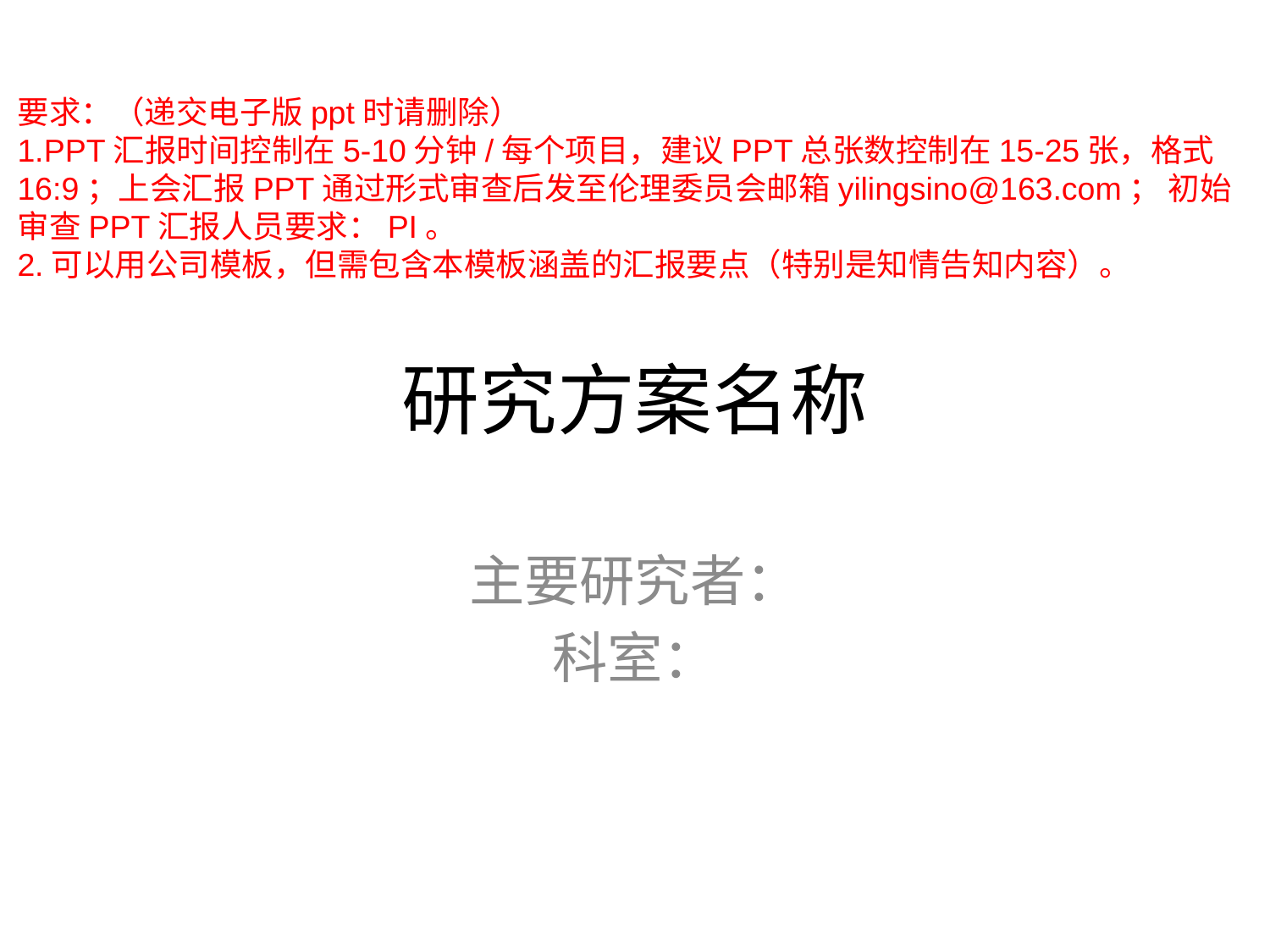

要求：（递交电子版ppt时请删除）
1.PPT汇报时间控制在5-10分钟/每个项目，建议PPT总张数控制在15-25张，格式16:9；上会汇报PPT通过形式审查后发至伦理委员会邮箱yilingsino@163.com； 初始审查PPT汇报人员要求：PI。
2.可以用公司模板，但需包含本模板涵盖的汇报要点（特别是知情告知内容）。
# 研究方案名称
主要研究者：
科室：